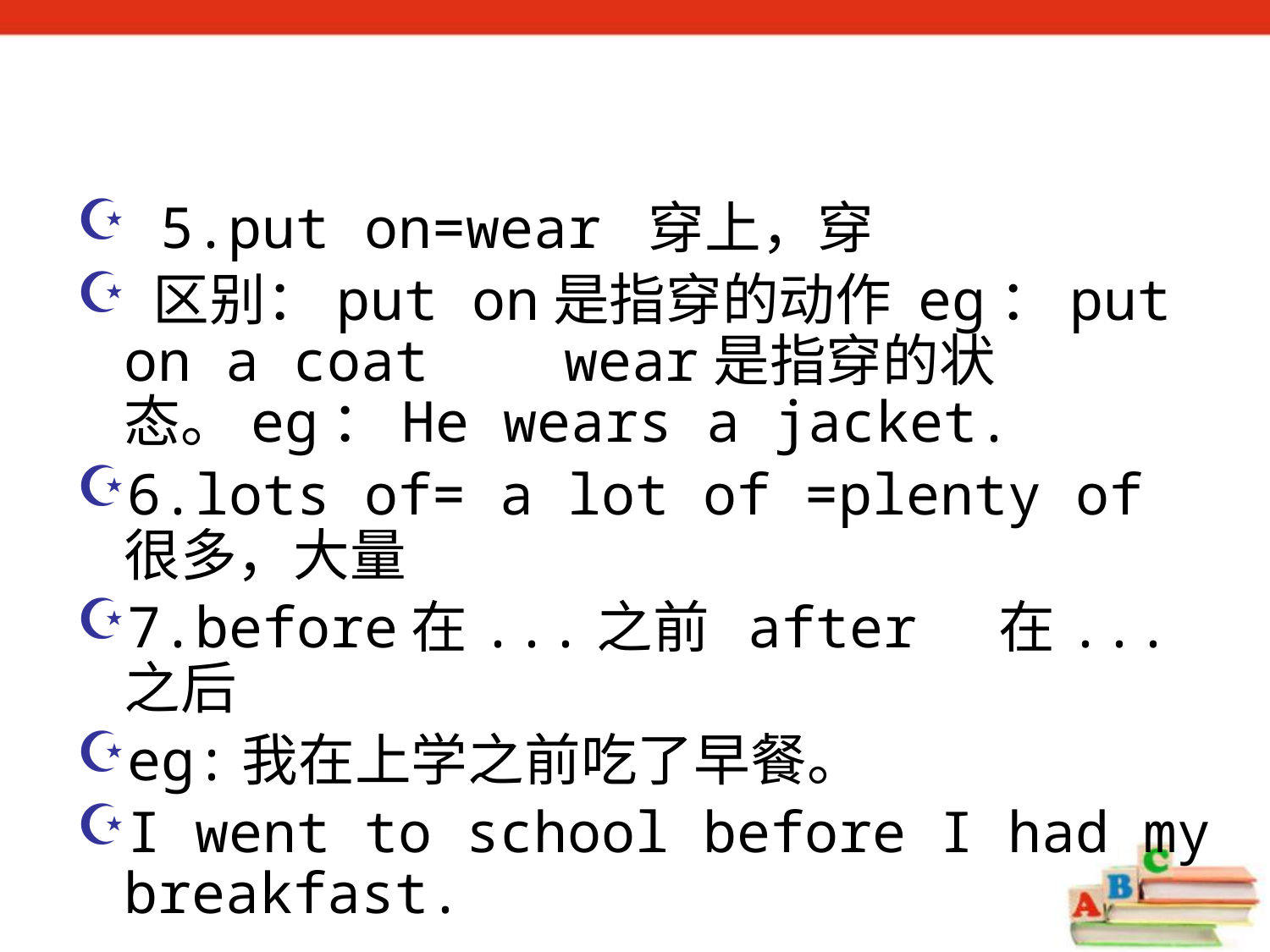

5.put on=wear 穿上，穿
 区别：put on是指穿的动作 eg：put on a coat    wear是指穿的状态。eg：He wears a jacket.
6.lots of= a lot of =plenty of 很多，大量
7.before在...之前  after  在...之后
eg:我在上学之前吃了早餐。
I went to school before I had my breakfast.